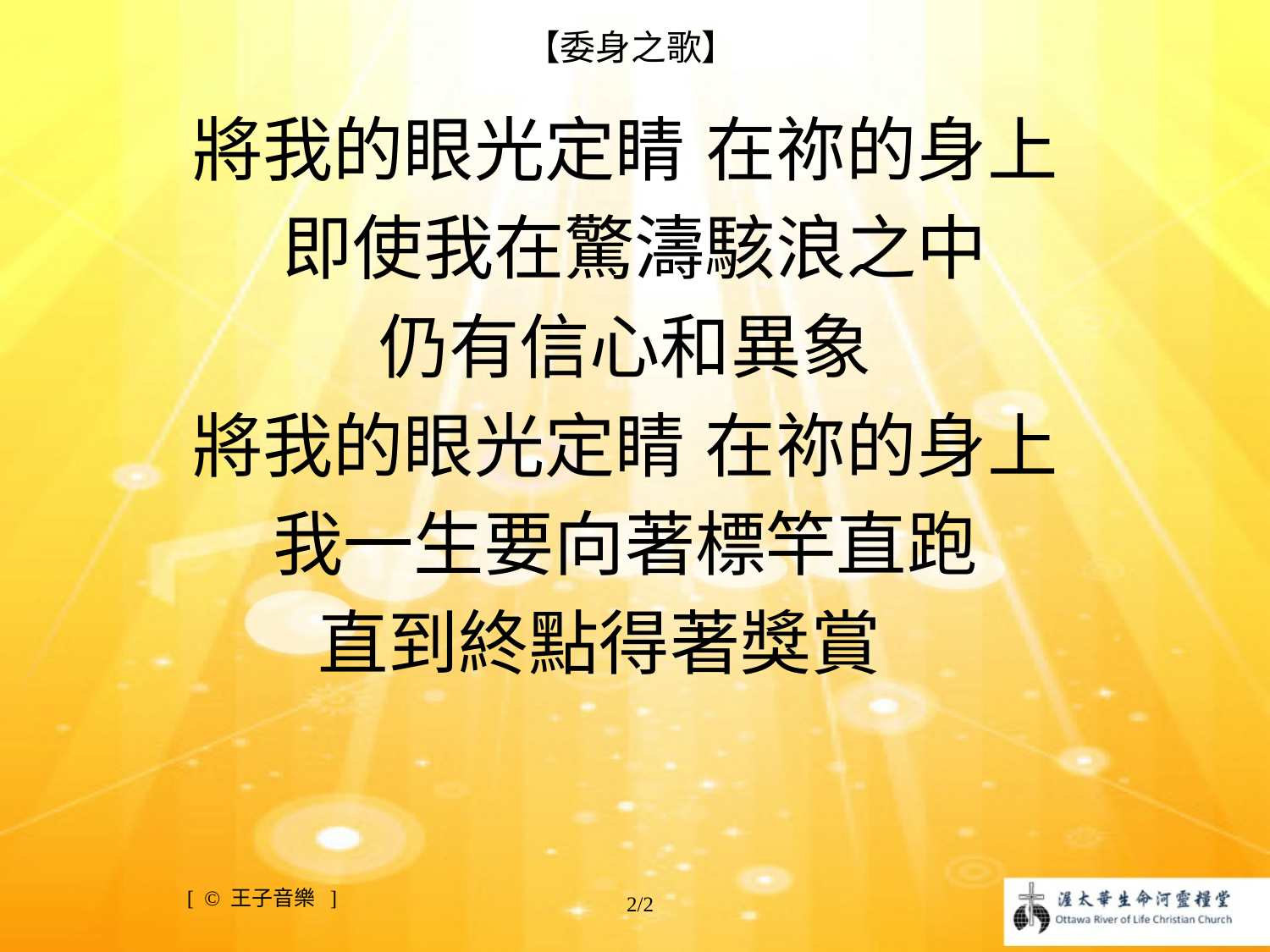

# 【委身之歌】
將我的眼光定睛 在祢的身上
即使我在驚濤駭浪之中
仍有信心和異象
將我的眼光定睛 在祢的身上
我一生要向著標竿直跑
直到終點得著獎賞

[  © 王子音樂  ]
2/2